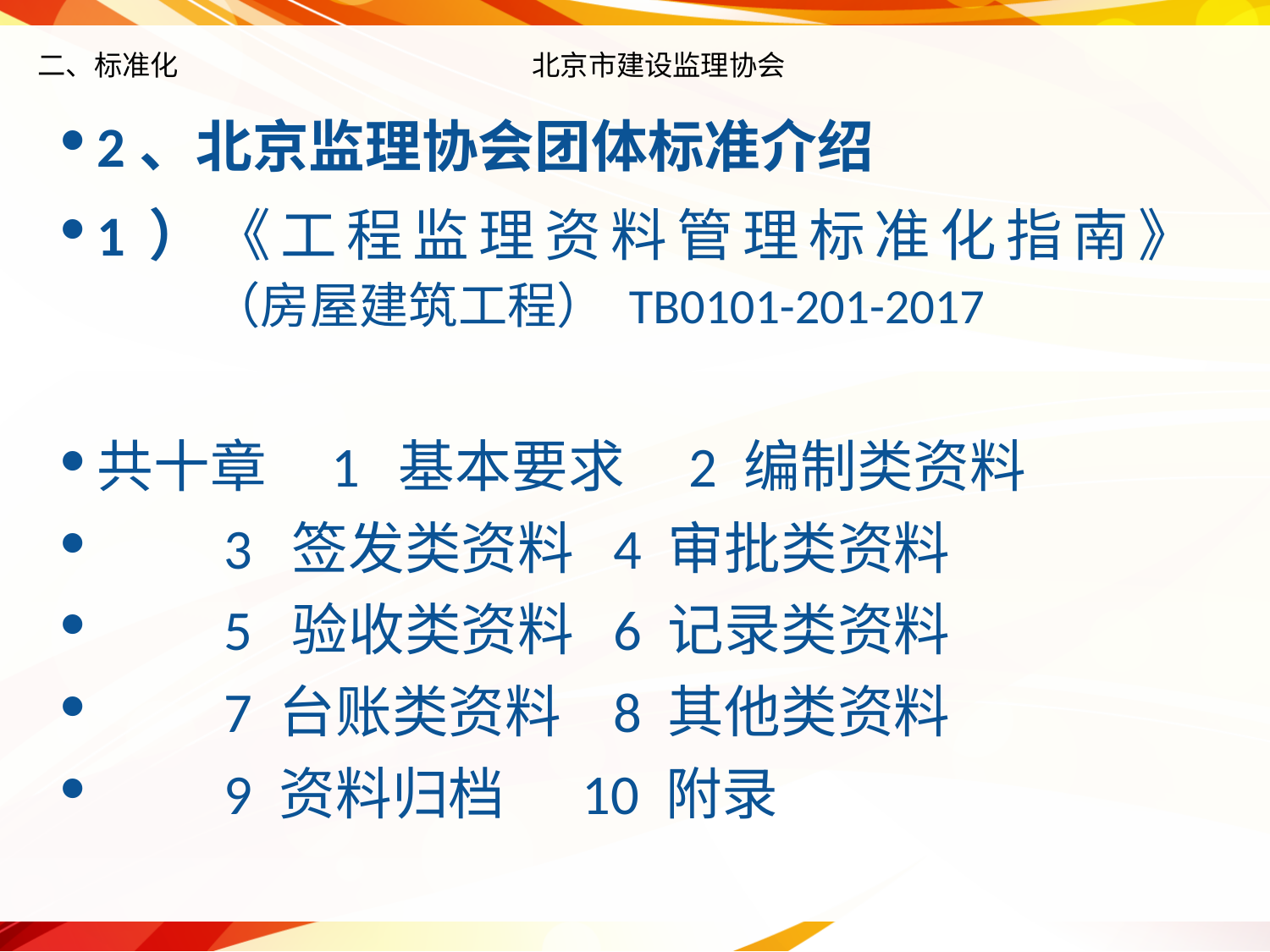

# 二、标准化                                                        北京市建设监理协会
2、北京监理协会团体标准介绍
1）《工程监理资料管理标准化指南》
         （房屋建筑工程） TB0101-201-2017

共十章    1  基本要求    2 编制类资料
          3  签发类资料  4 审批类资料
          5  验收类资料  6 记录类资料
          7 台账类资料   8 其他类资料
          9 资料归档     10 附录